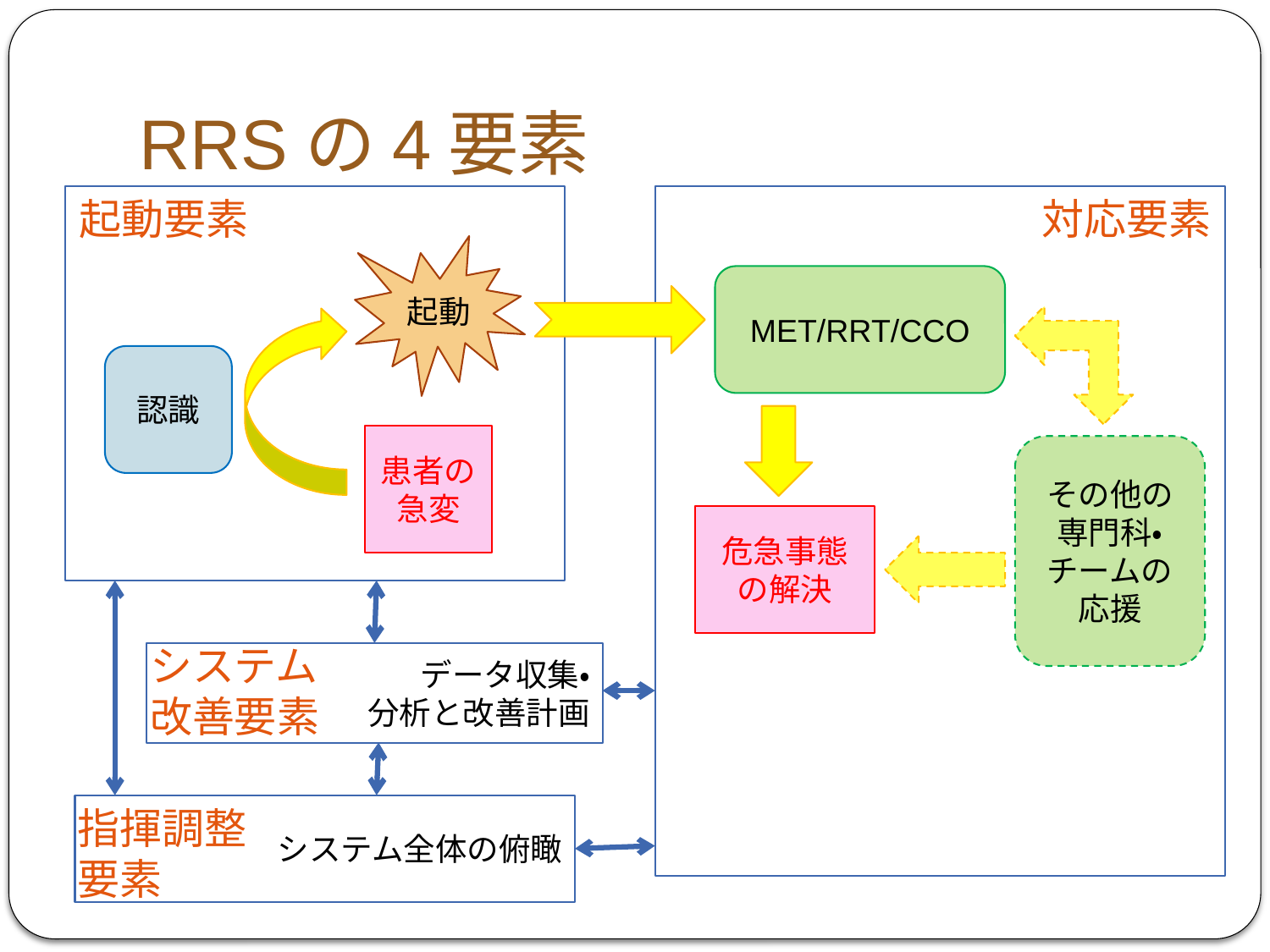

# RRSの4要素
起動要素

対応要素
起動
MET/RRT/CCO

認識

患者の急変
その他の専門科・チームの応援
危急事態の解決

システム改善要素
データ収集・
分析と改善計画
システム全体の俯瞰
指揮調整要素